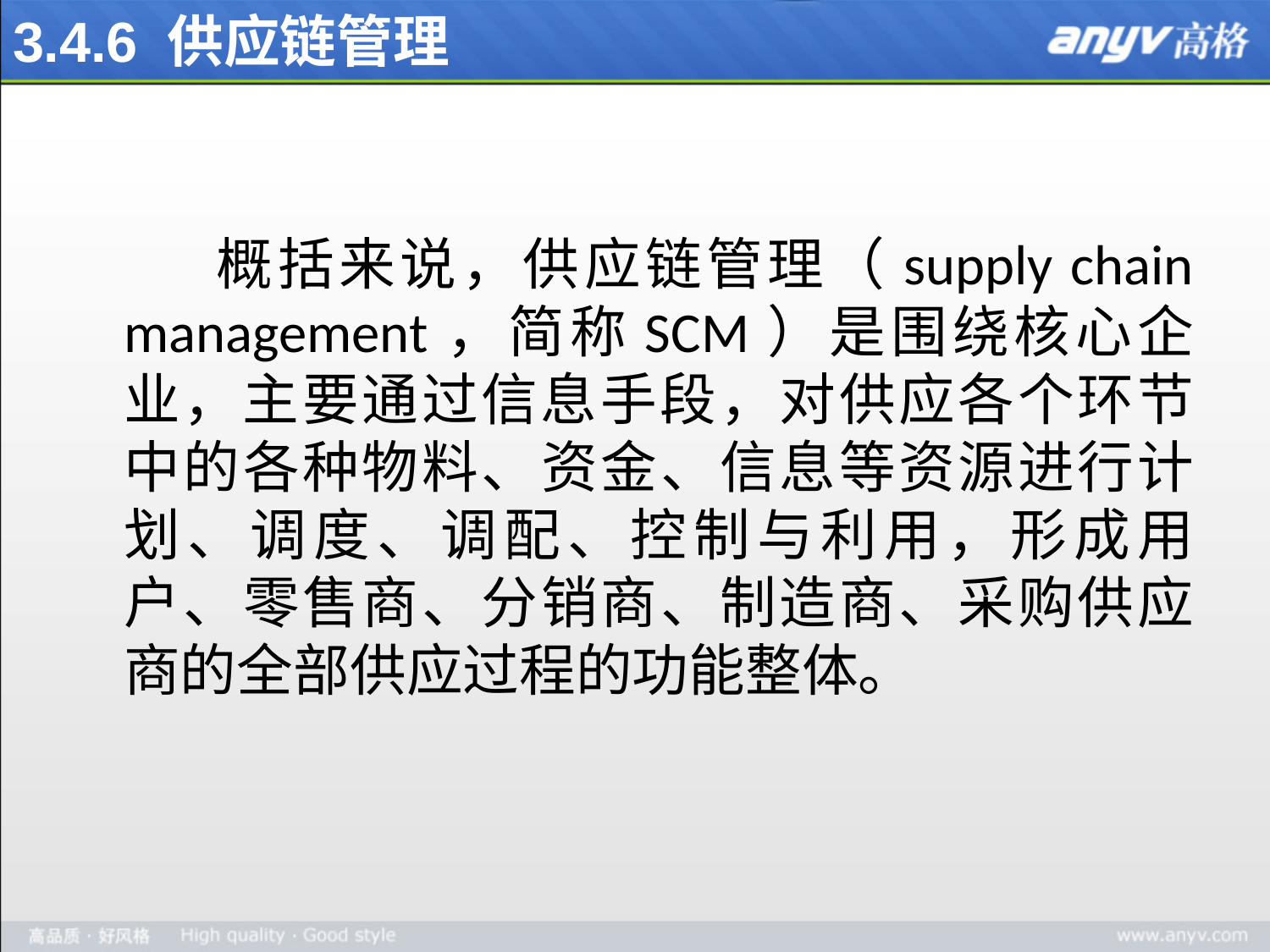

# 3.4.6 供应链管理
       概括来说，供应链管理（supply chain management，简称SCM）是围绕核心企业，主要通过信息手段，对供应各个环节中的各种物料、资金、信息等资源进行计划、调度、调配、控制与利用，形成用户、零售商、分销商、制造商、采购供应商的全部供应过程的功能整体。